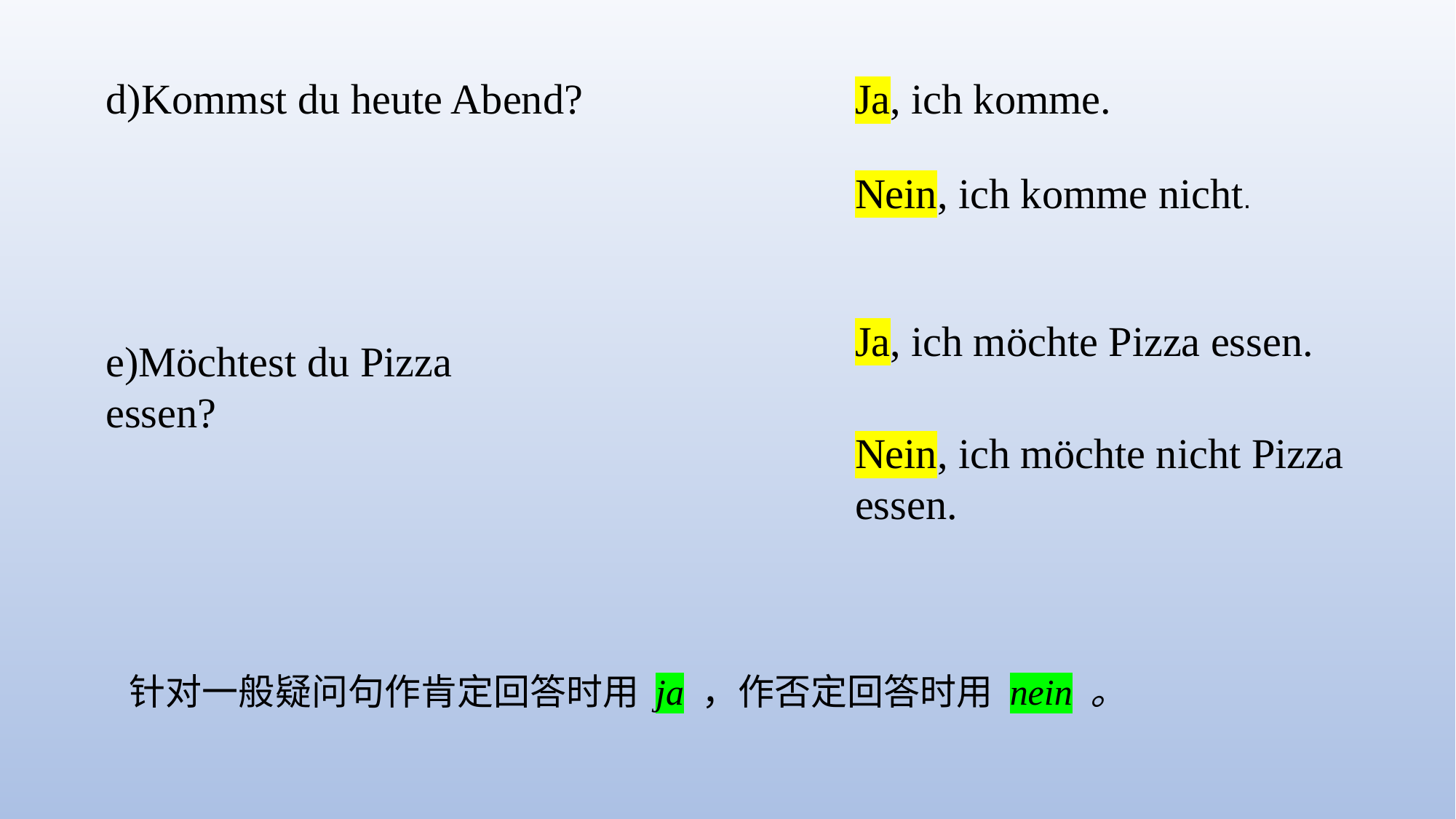

d)Kommst du heute Abend?
Ja, ich komme.
Nein, ich komme nicht.
Ja, ich möchte Pizza essen.
e)Möchtest du Pizza essen?
Nein, ich möchte nicht Pizza essen.
针对一般疑问句作肯定回答时用 ja ，作否定回答时用 nein 。